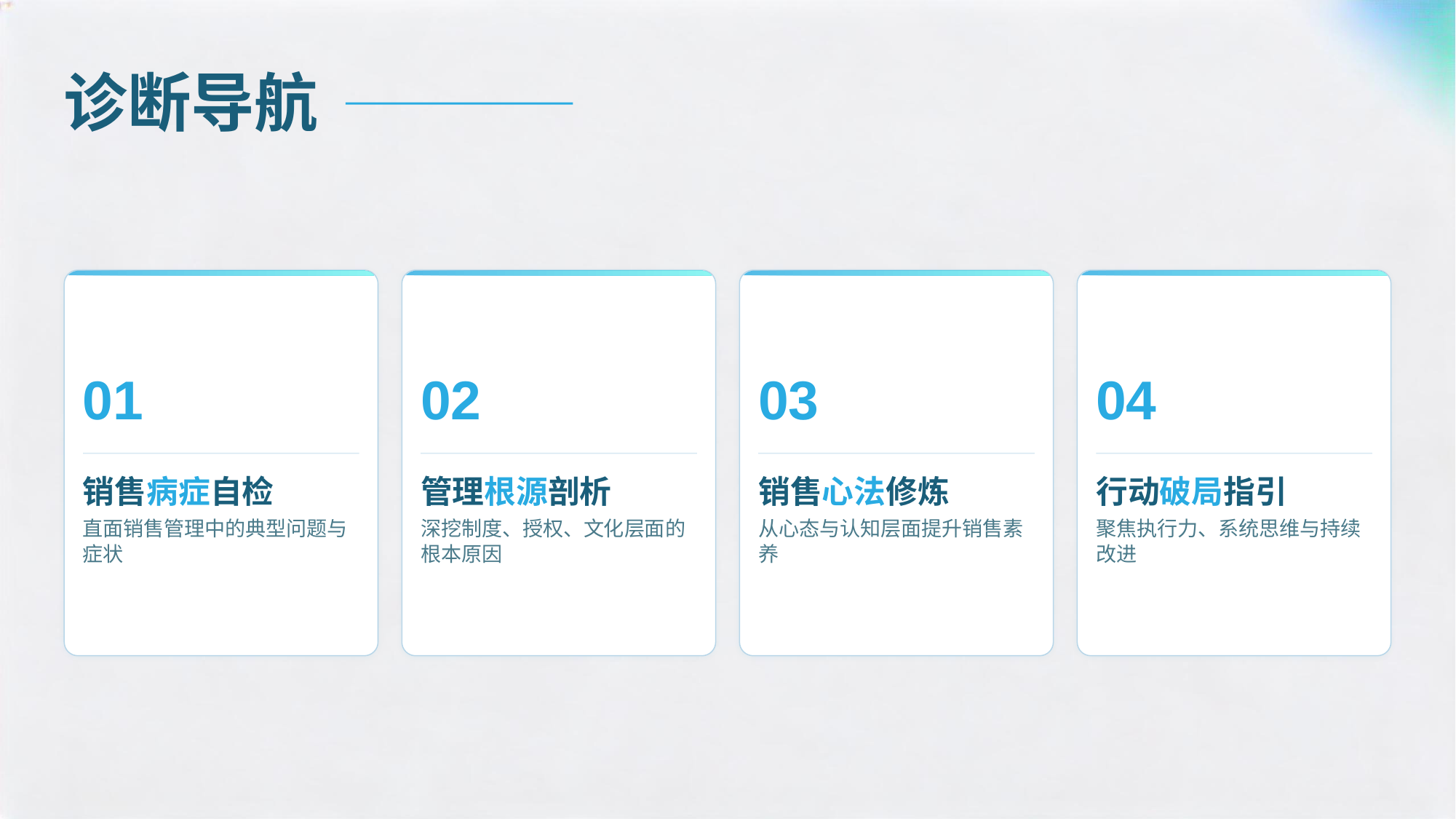

诊断导航

01
02
03
04

销售病症自检
管理根源剖析
销售心法修炼
行动破局指引
直面销售管理中的典型问题与症状
深挖制度、授权、文化层面的根本原因
从心态与认知层面提升销售素养
聚焦执行力、系统思维与持续改进